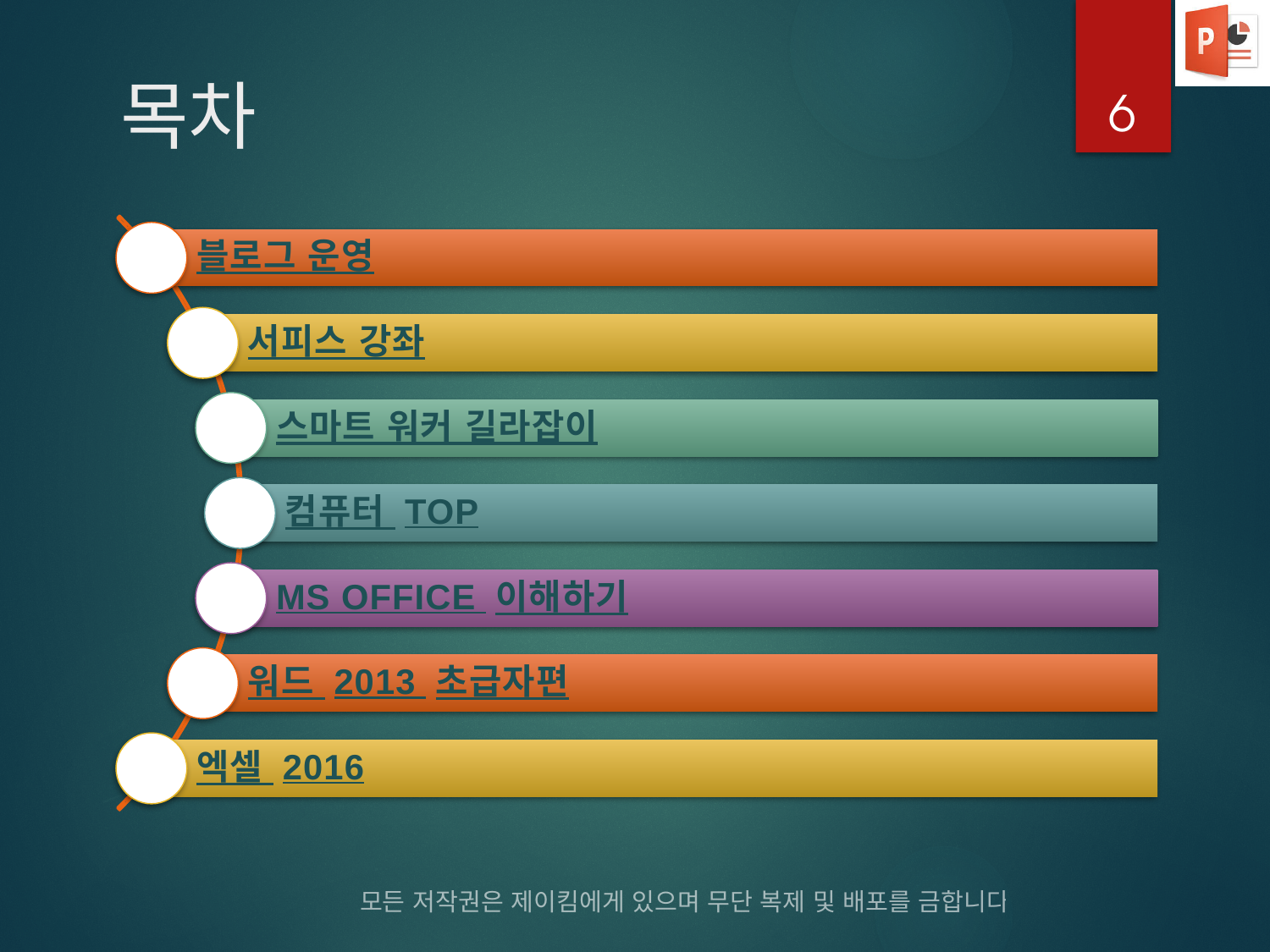

6
# 목차
블로그 운영
서피스 강좌
스마트 워커 길라잡이
컴퓨터 TOP
MS OFFICE 이해하기
워드 2013 초급자편
엑셀 2016
모든 저작권은 제이킴에게 있으며 무단 복제 및 배포를 금합니다